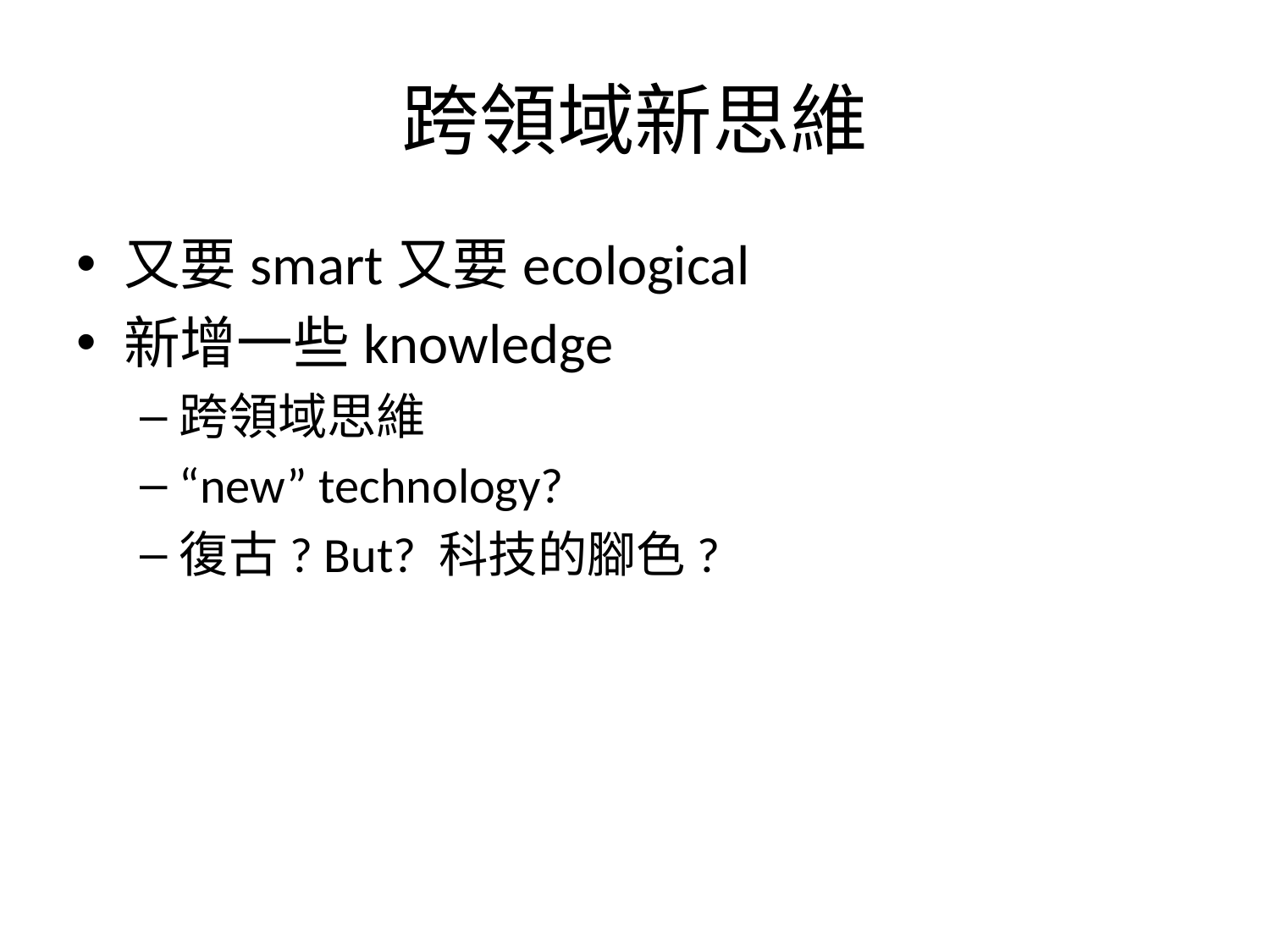

# 跨領域新思維
又要smart又要ecological
新增一些knowledge
跨領域思維
“new” technology?
復古? But? 科技的腳色?